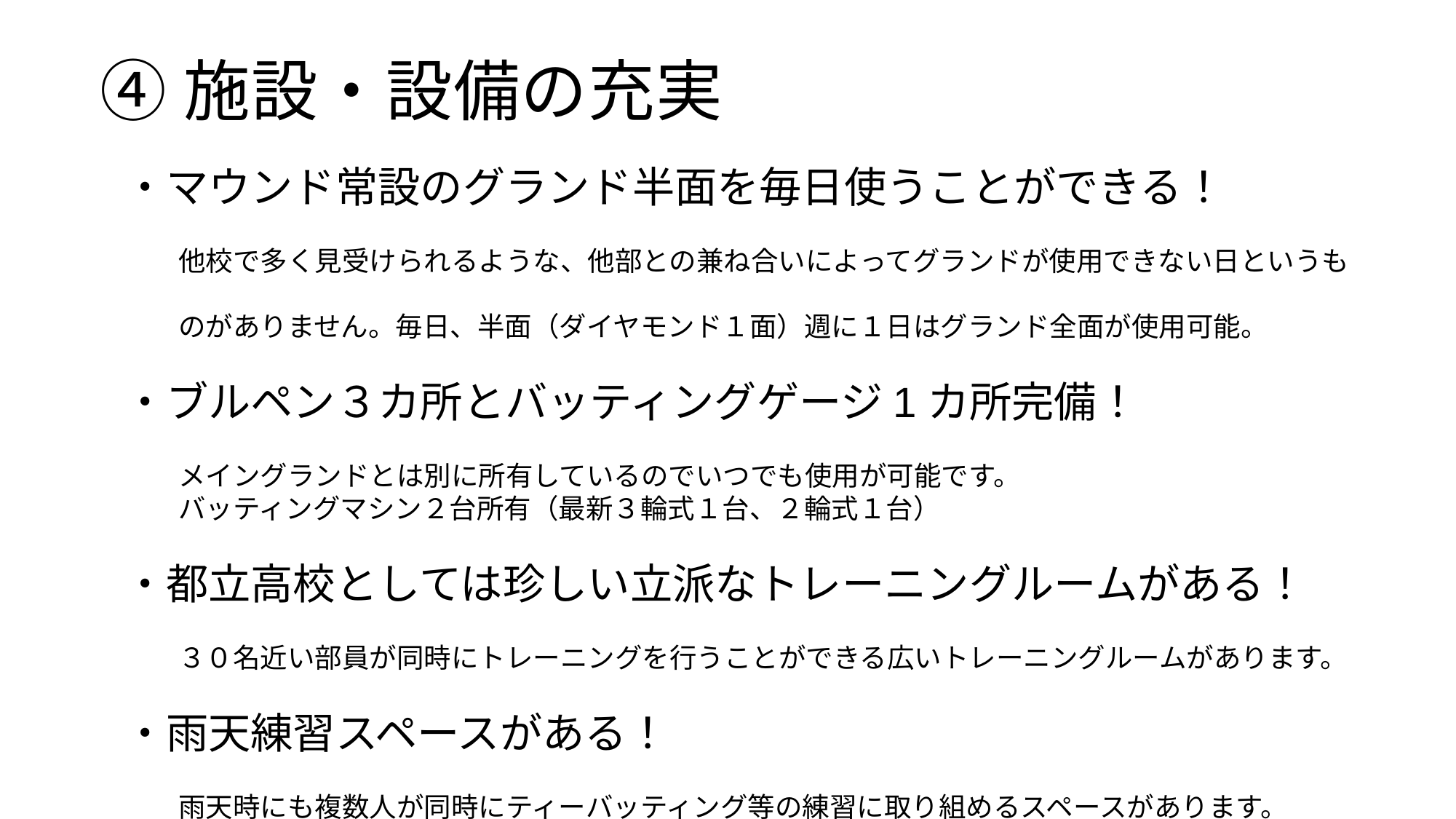

# ④施設・設備の充実
・マウンド常設のグランド半面を毎日使うことができる！

　　他校で多く見受けられるような、他部との兼ね合いによってグランドが使用できない日というも
　　のがありません。毎日、半面（ダイヤモンド１面）週に１日はグランド全面が使用可能。

・ブルペン３カ所とバッティングゲージ1カ所完備！

　　メイングランドとは別に所有しているのでいつでも使用が可能です。
　　バッティングマシン２台所有（最新３輪式１台、２輪式１台）

・都立高校としては珍しい立派なトレーニングルームがある！

　　３０名近い部員が同時にトレーニングを行うことができる広いトレーニングルームがあります。

・雨天練習スペースがある！

　　雨天時にも複数人が同時にティーバッティング等の練習に取り組めるスペースがあります。